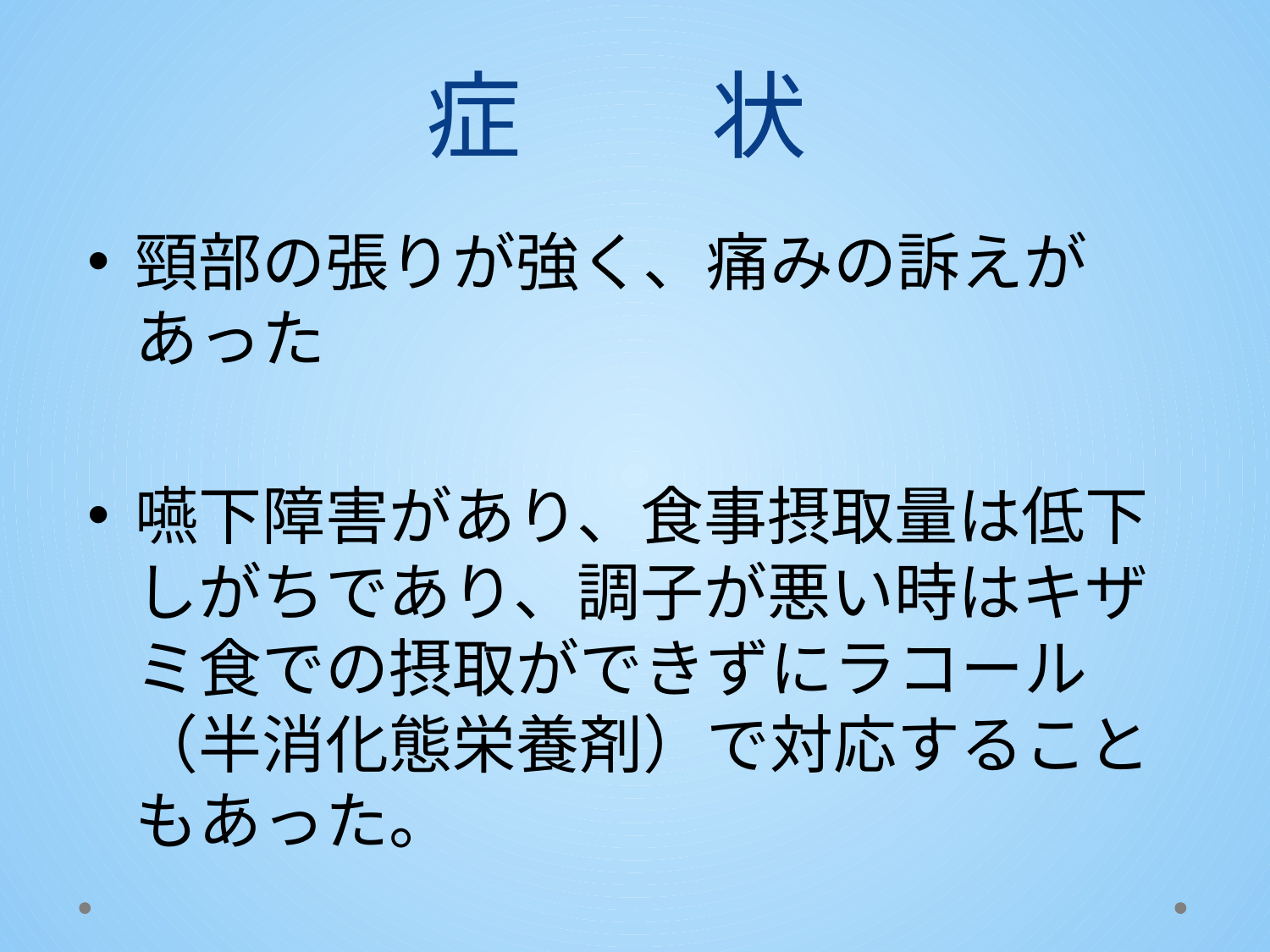

# 症　　状
頸部の張りが強く、痛みの訴えがあった

嚥下障害があり、食事摂取量は低下しがちであり、調子が悪い時はキザミ食での摂取ができずにラコール（半消化態栄養剤）で対応することもあった。